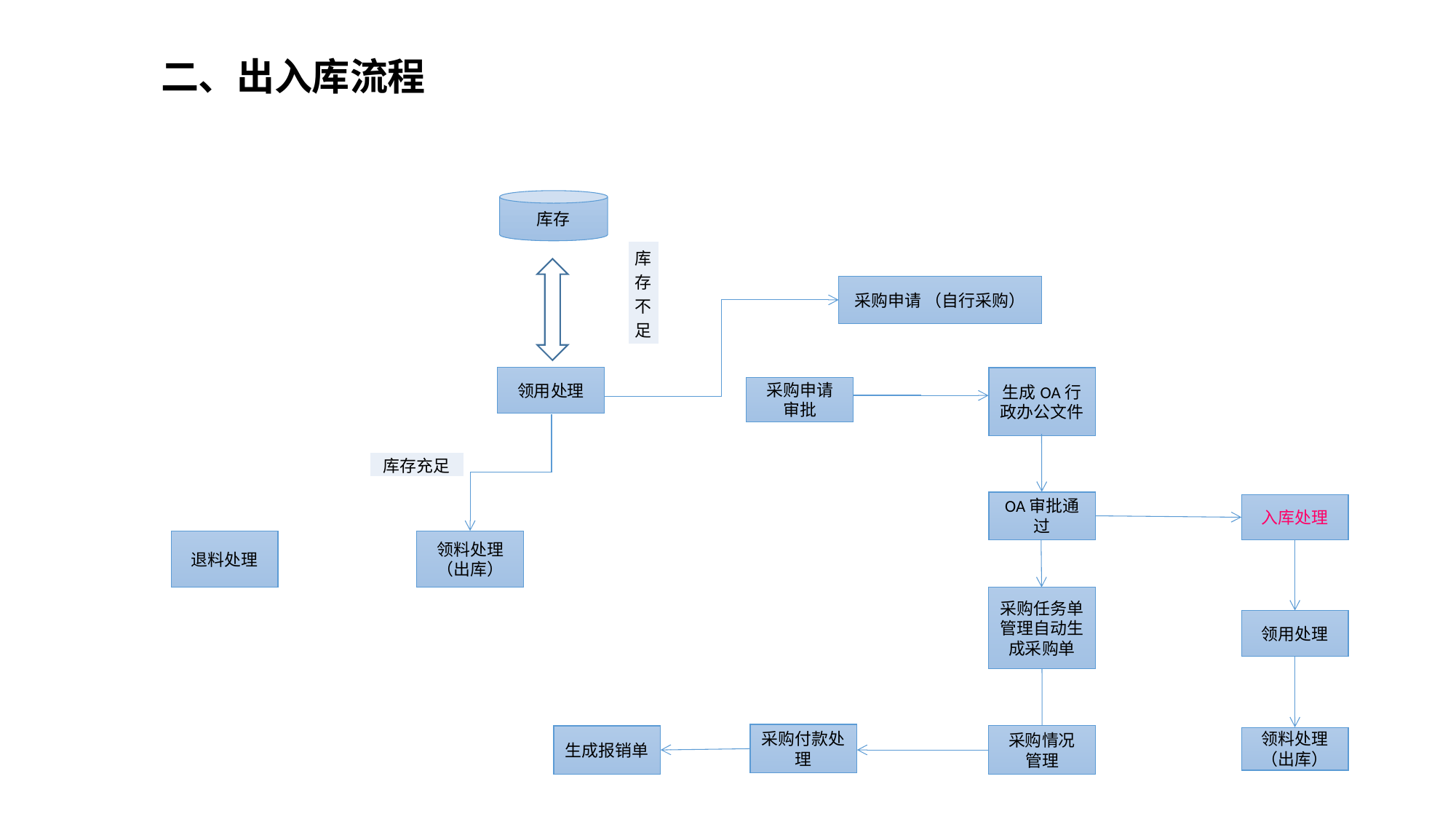

# 二、出入库流程
库存
| 库存不足 |
| --- |

采购申请 （自行采购）
领用处理
生成OA行政办公文件
采购申请 审批
| 库存充足 |
| --- |
OA审批通过
入库处理
退料处理
领料处理（出库）
采购任务单管理自动生成采购单
领用处理
入库处理
采购付款处理
生成报销单
采购情况 管理
领料处理（出库）